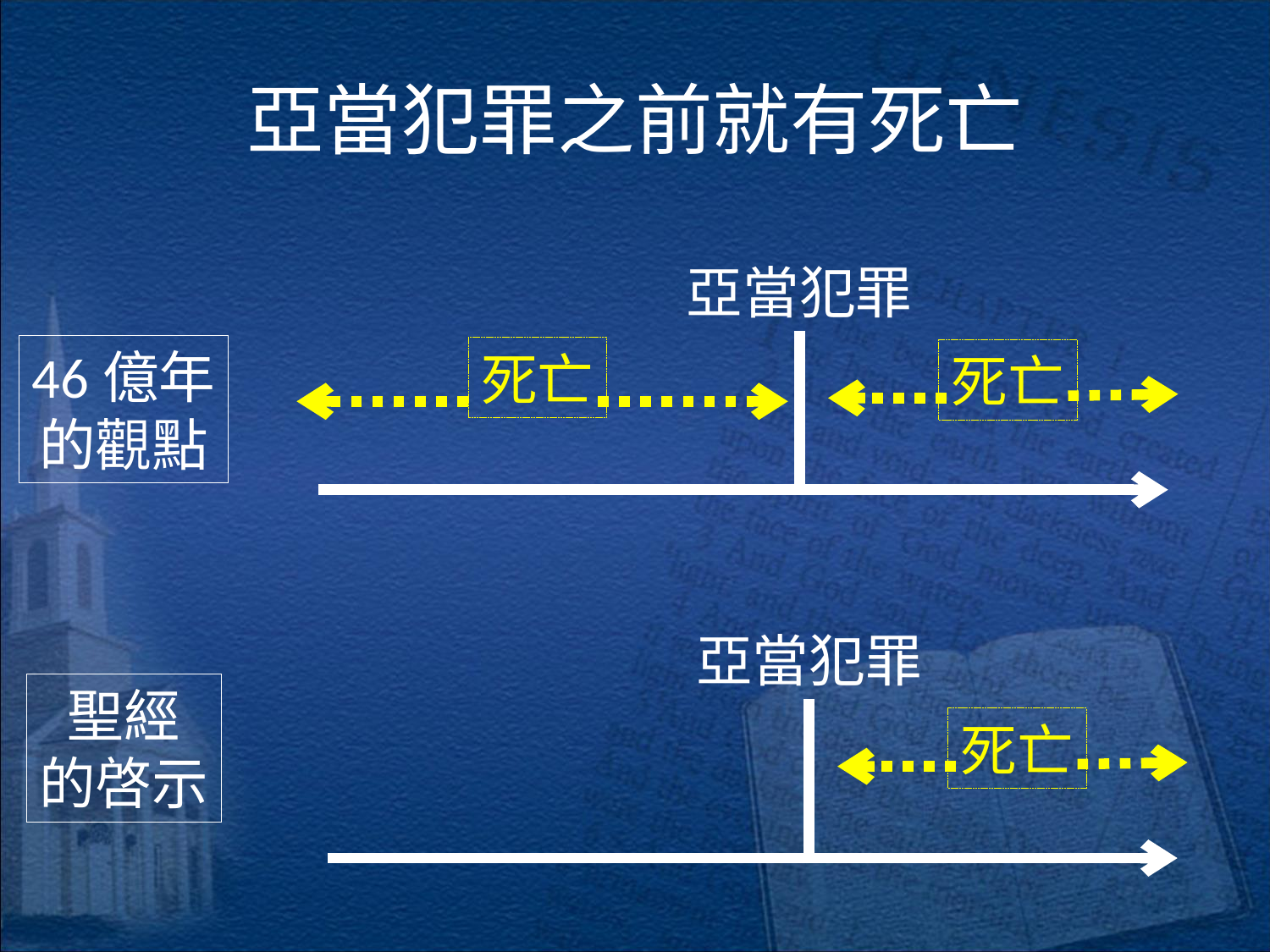

# 亞當犯罪之前就有死亡
亞當犯罪
46億年
的觀點
死亡
死亡
亞當犯罪
聖經
的啓示
死亡